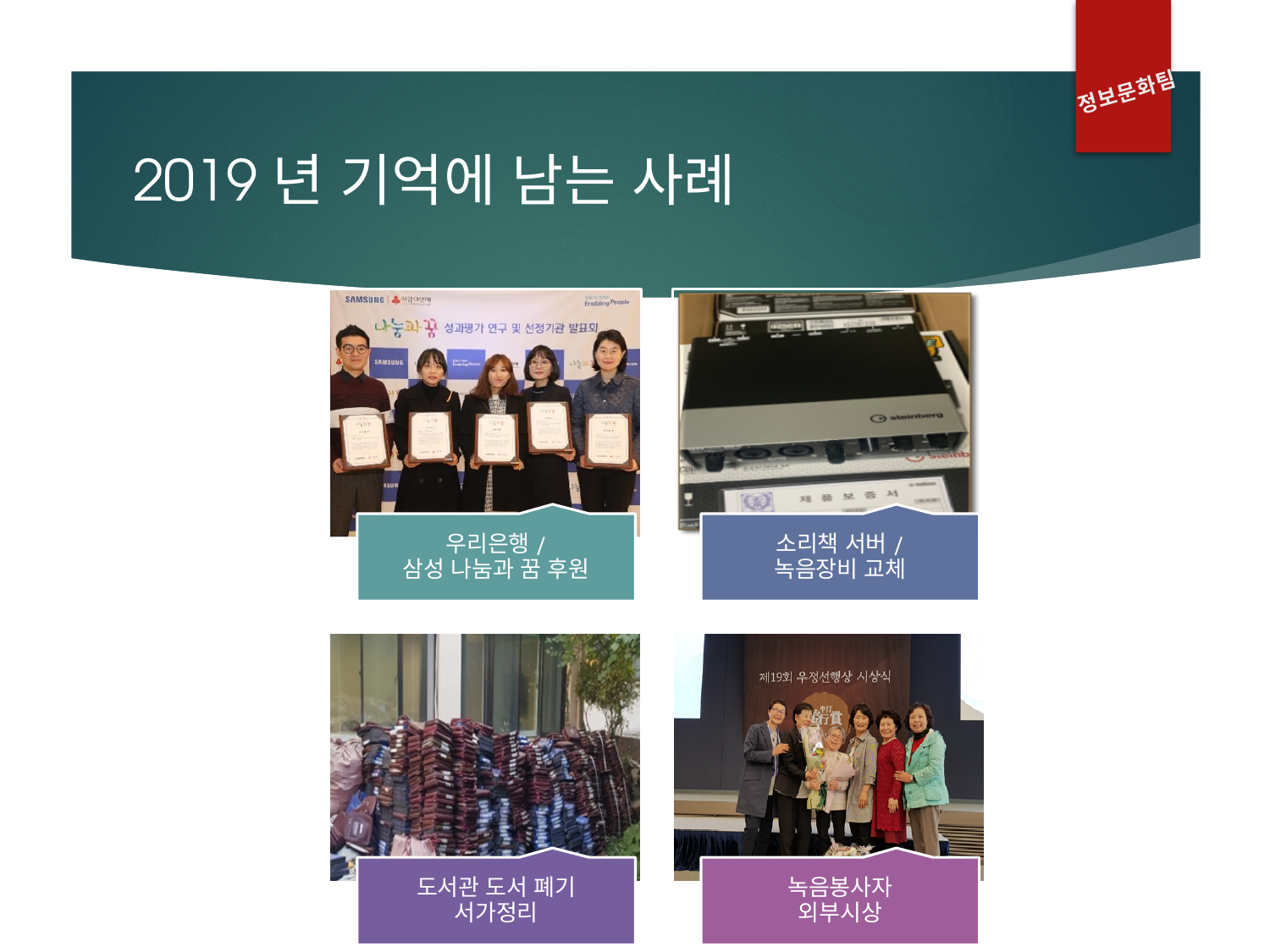

정보문화팀
# 2019년 기억에 남는 사례
우리은행/
삼성 나눔과 꿈 후원
소리책 서버/
녹음장비 교체
도서관 도서 폐기
서가정리
녹음봉사자
외부시상